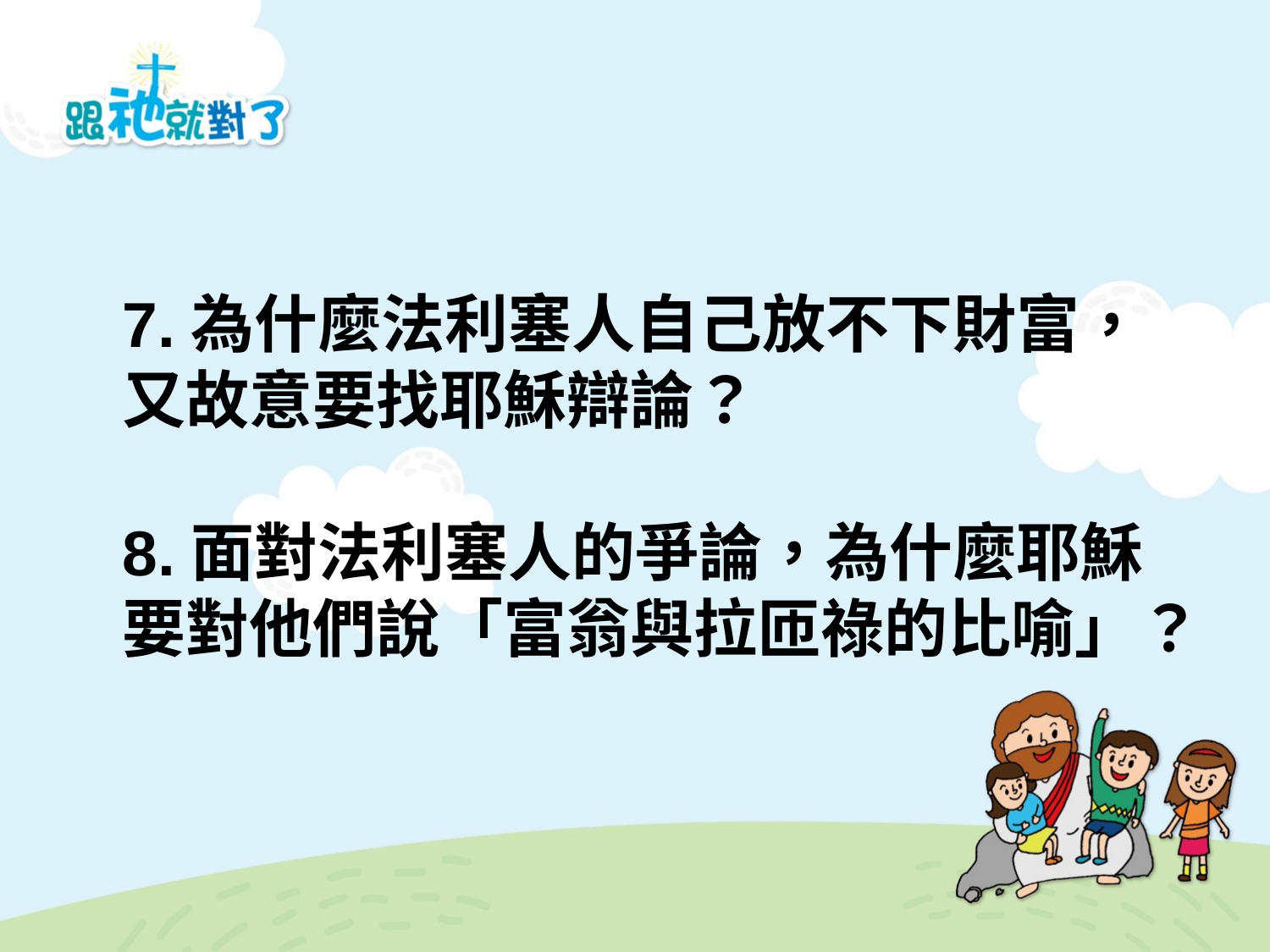

7.為什麼法利塞人自己放不下財富，又故意要找耶穌辯論？

8.面對法利塞人的爭論，為什麼耶穌要對他們說「富翁與拉匝祿的比喻」？